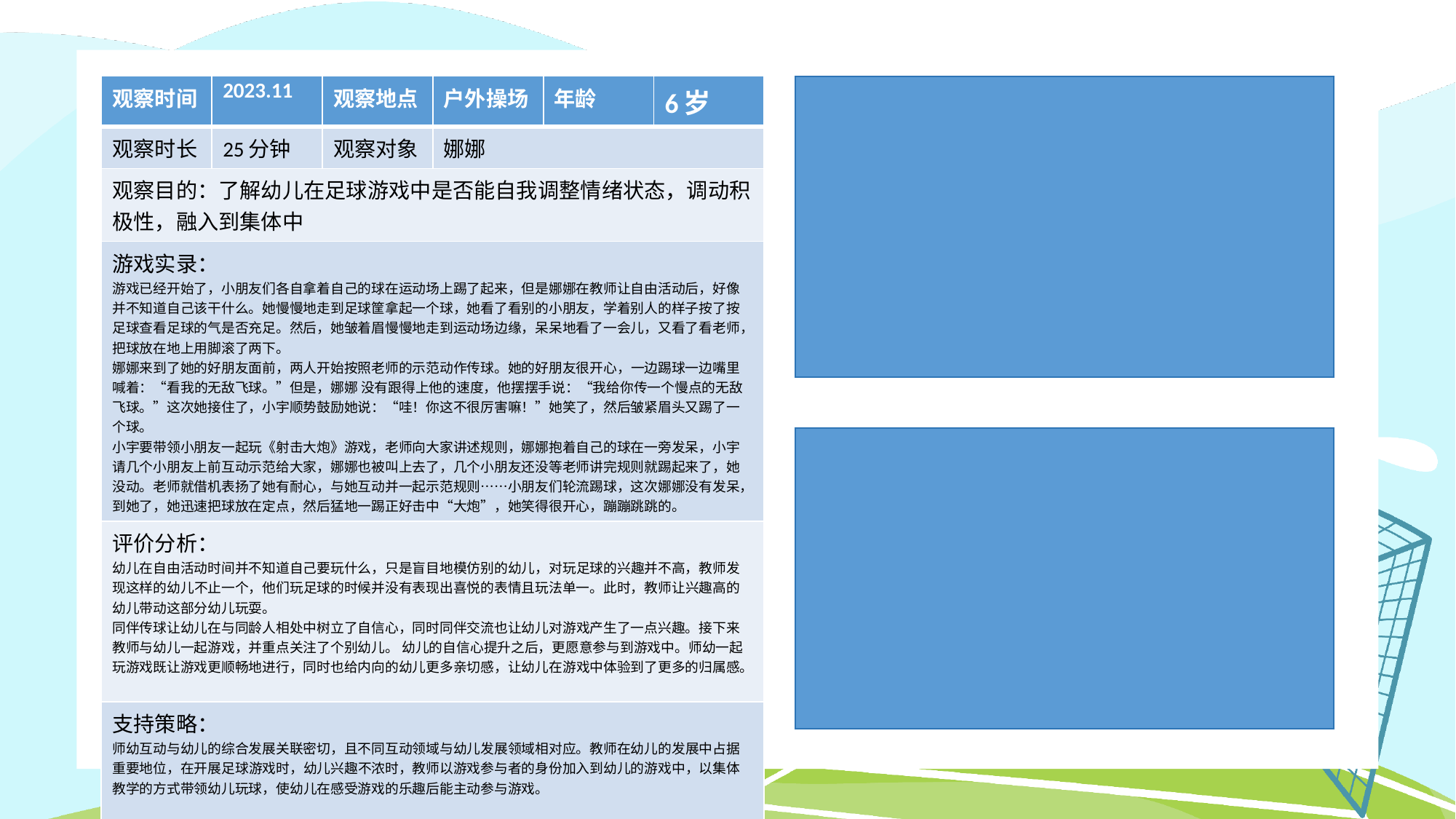

| 观察时间 | 2023.11 | 观察地点 | 户外操场 | 年龄 | 6岁 |
| --- | --- | --- | --- | --- | --- |
| 观察时长 | 25分钟 | 观察对象 | 娜娜 |  |  |
| 观察目的：了解幼儿在足球游戏中是否能自我调整情绪状态，调动积极性，融入到集体中 |  |  |  |  |  |
| 游戏实录： 游戏已经开始了，小朋友们各自拿着自己的球在运动场上踢了起来，但是娜娜在教师让自由活动后，好像并不知道自己该干什么。她慢慢地走到足球筐拿起一个球，她看了看别的小朋友，学着别人的样子按了按足球查看足球的气是否充足。然后，她皱着眉慢慢地走到运动场边缘，呆呆地看了一会儿，又看了看老师，把球放在地上用脚滚了两下。 娜娜来到了她的好朋友面前，两人开始按照老师的示范动作传球。她的好朋友很开心，一边踢球一边嘴里喊着：“看我的无敌飞球。”但是，娜娜 没有跟得上他的速度，他摆摆手说：“我给你传一个慢点的无敌飞球。”这次她接住了，小宇顺势鼓励她说：“哇！你这不很厉害嘛！”她笑了，然后皱紧眉头又踢了一个球。 小宇要带领小朋友一起玩《射击大炮》游戏，老师向大家讲述规则，娜娜抱着自己的球在一旁发呆，小宇请几个小朋友上前互动示范给大家，娜娜也被叫上去了，几个小朋友还没等老师讲完规则就踢起来了，她没动。老师就借机表扬了她有耐心，与她互动并一起示范规则……小朋友们轮流踢球，这次娜娜没有发呆，到她了，她迅速把球放在定点，然后猛地一踢正好击中“大炮”，她笑得很开心，蹦蹦跳跳的。 |  |  |  |  |  |
| 评价分析： 幼儿在自由活动时间并不知道自己要玩什么，只是盲目地模仿别的幼儿，对玩足球的兴趣并不高，教师发现这样的幼儿不止一个，他们玩足球的时候并没有表现出喜悦的表情且玩法单一。此时，教师让兴趣高的幼儿带动这部分幼儿玩耍。 同伴传球让幼儿在与同龄人相处中树立了自信心，同时同伴交流也让幼儿对游戏产生了一点兴趣。接下来教师与幼儿一起游戏，并重点关注了个别幼儿。 幼儿的自信心提升之后，更愿意参与到游戏中。师幼一起玩游戏既让游戏更顺畅地进行，同时也给内向的幼儿更多亲切感，让幼儿在游戏中体验到了更多的归属感。 |  |  |  |  |  |
| 支持策略： 师幼互动与幼儿的综合发展关联密切，且不同互动领域与幼儿发展领域相对应。教师在幼儿的发展中占据重要地位，在开展足球游戏时，幼儿兴趣不浓时，教师以游戏参与者的身份加入到幼儿的游戏中，以集体教学的方式带领幼儿玩球，使幼儿在感受游戏的乐趣后能主动参与游戏。 |  |  |  |  |  |